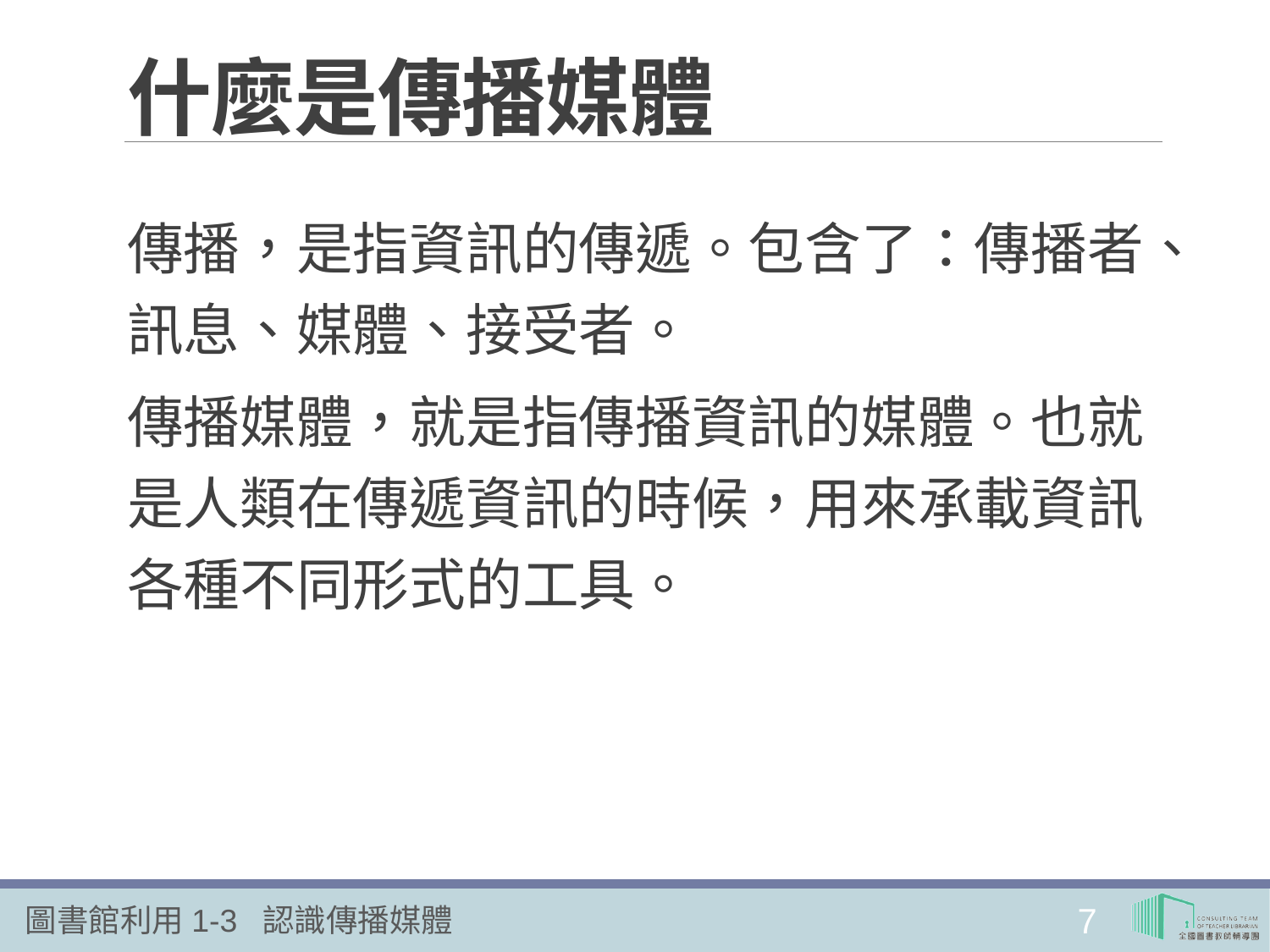

# 什麼是傳播媒體
傳播，是指資訊的傳遞。包含了：傳播者、訊息、媒體、接受者。
傳播媒體，就是指傳播資訊的媒體。也就是人類在傳遞資訊的時候，用來承載資訊各種不同形式的工具。